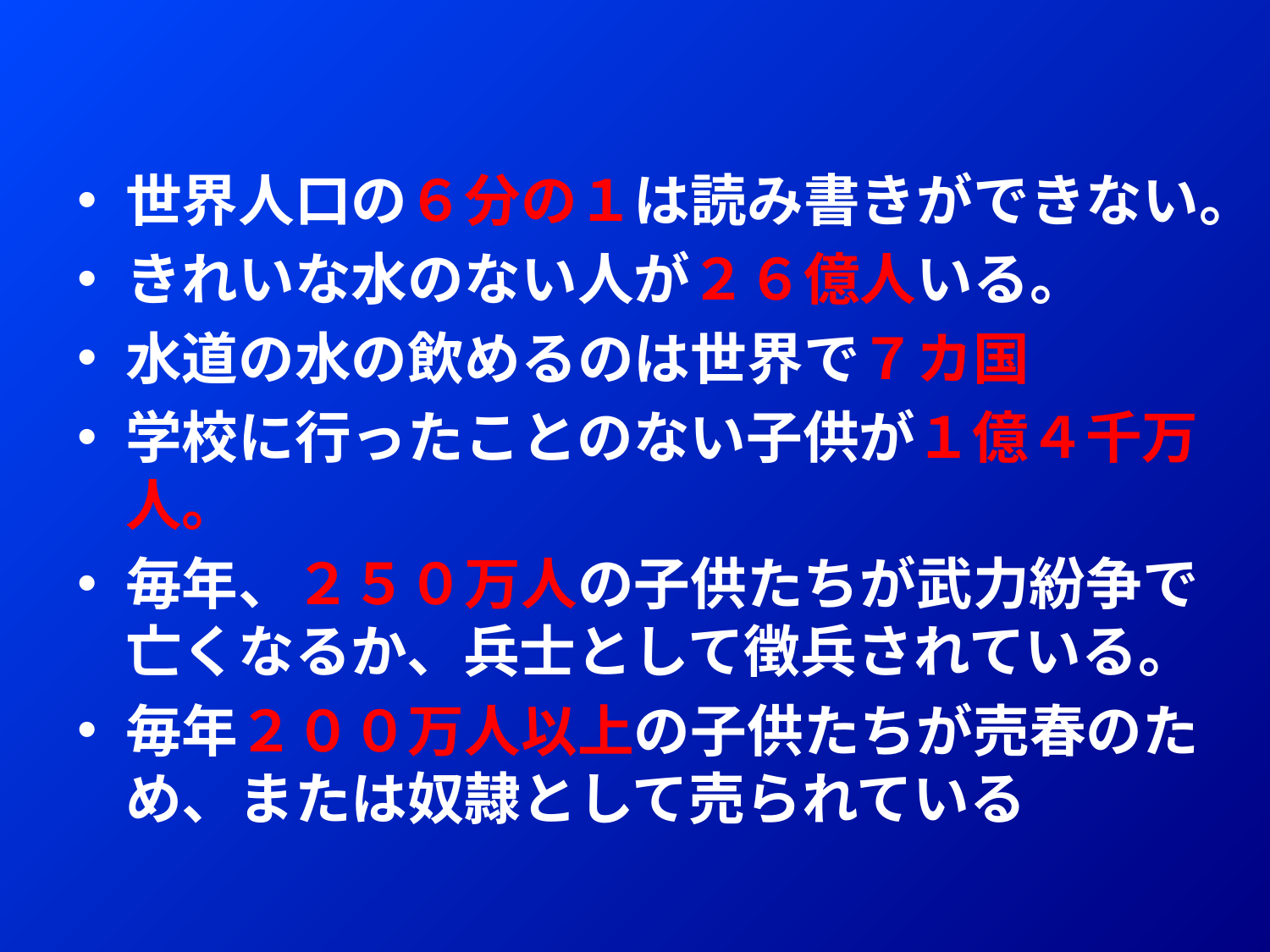

世界人口の６分の１は読み書きができない。
きれいな水のない人が２６億人いる。
水道の水の飲めるのは世界で７カ国
学校に行ったことのない子供が１億４千万人。
毎年、２５０万人の子供たちが武力紛争で亡くなるか、兵士として徴兵されている。
毎年２００万人以上の子供たちが売春のため、または奴隷として売られている